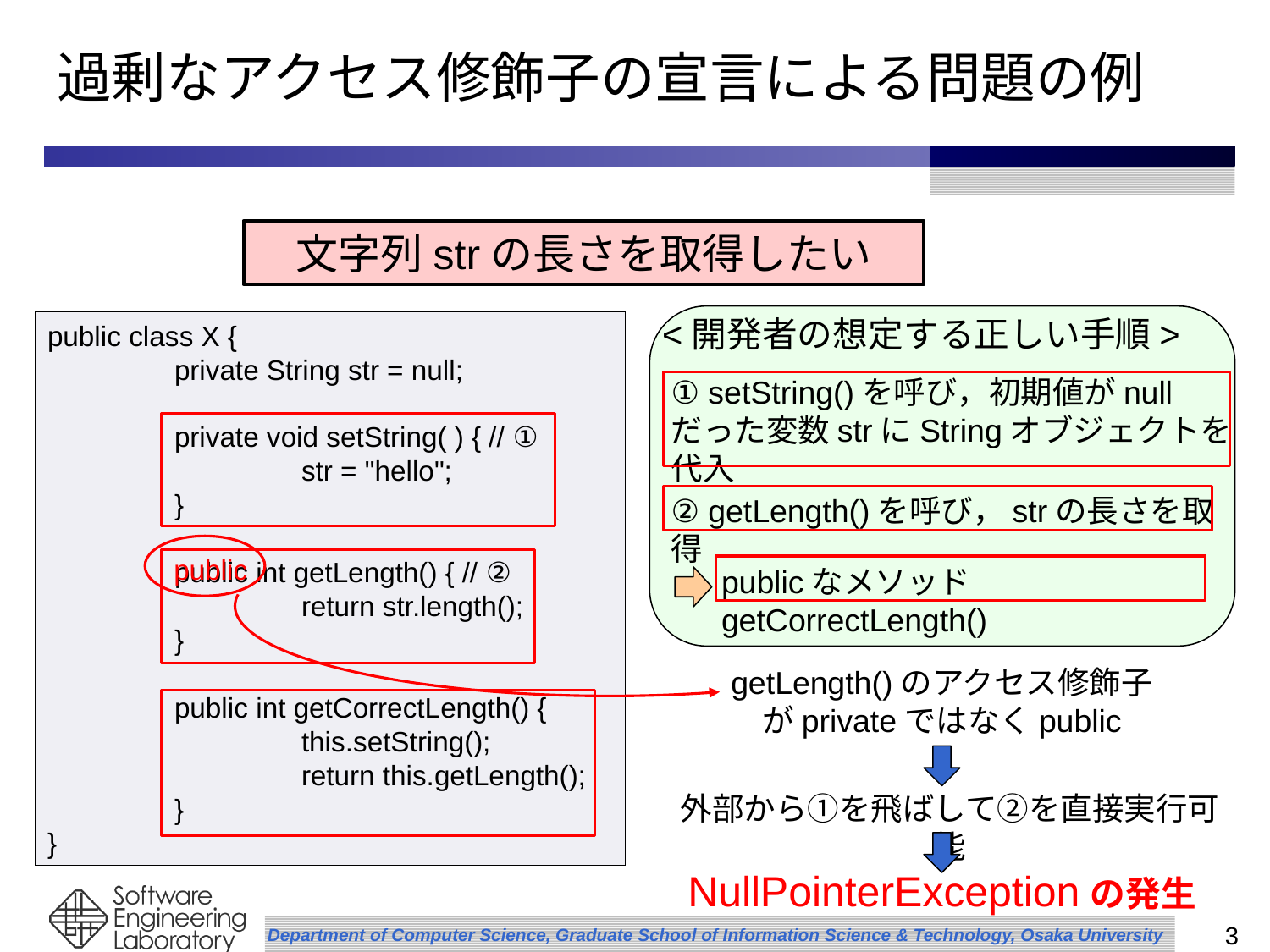

# 過剰なアクセス修飾子の宣言による問題の例
文字列strの長さを取得したい

<開発者の想定する正しい手順>

public class X {
	private String str = null;

	private void setString( ) { // ①
		str = "hello";
	}

	public int getLength() { // ②
		return str.length();
	}

	public int getCorrectLength() {
  		this.setString();
  		return this.getLength();
	}
}
① setString()を呼び，初期値がnullだった変数strにStringオブジェクトを代入

② getLength()を呼び，strの長さを取得

public
getLength()のアクセス修飾子がprivateではなくpublic

publicなメソッドgetCorrectLength()

外部から①を飛ばして②を直接実行可能

NullPointerExceptionの発生
3